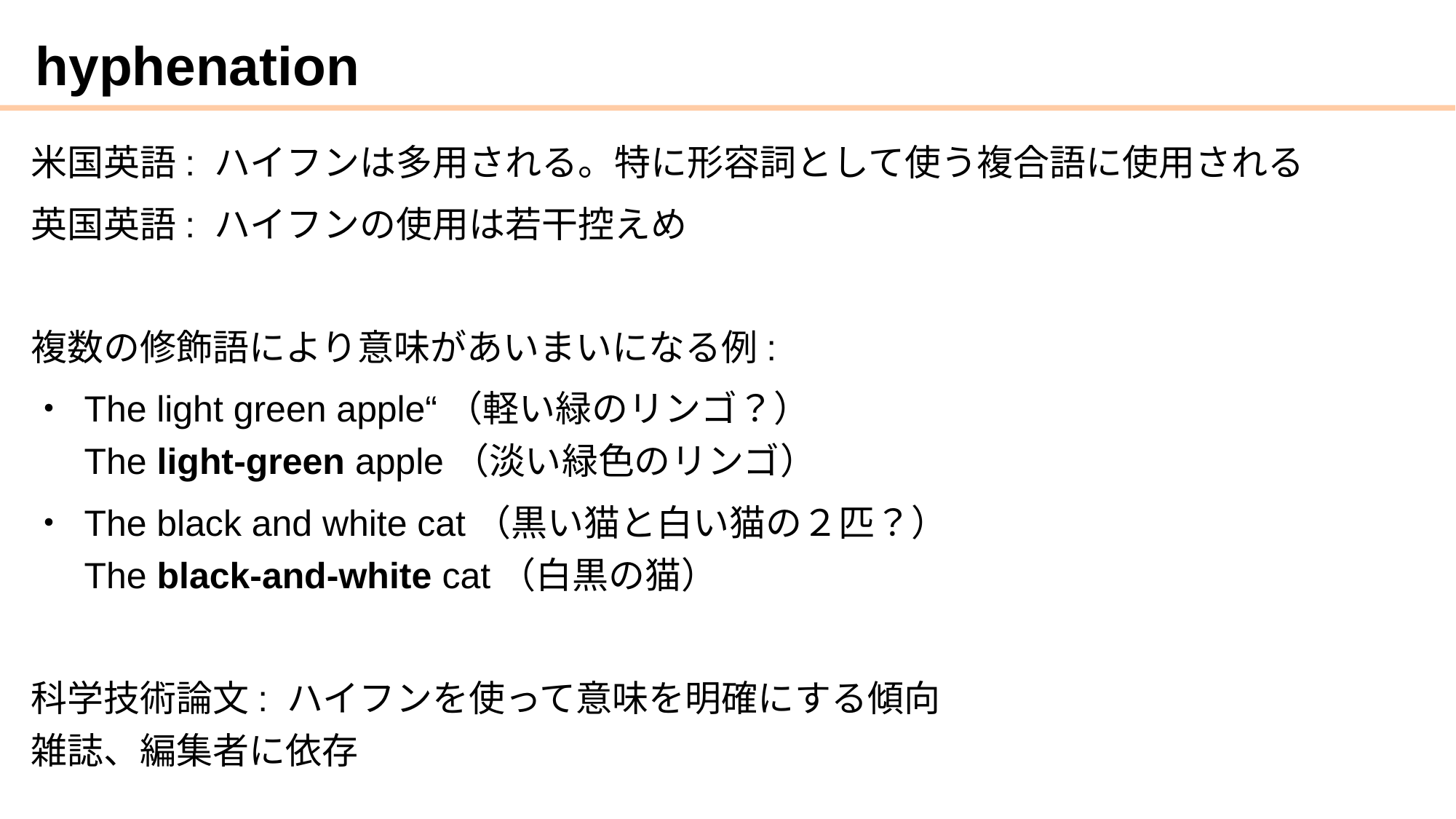

# hyphenation
米国英語: ハイフンは多用される。特に形容詞として使う複合語に使用される
英国英語: ハイフンの使用は若干控えめ

複数の修飾語により意味があいまいになる例:
・ The light green apple“（軽い緑のリンゴ？）
　 The light-green apple（淡い緑色のリンゴ）
・ The black and white cat（黒い猫と白い猫の２匹？）
　 The black-and-white cat（白黒の猫）

科学技術論文: ハイフンを使って意味を明確にする傾向
雑誌、編集者に依存